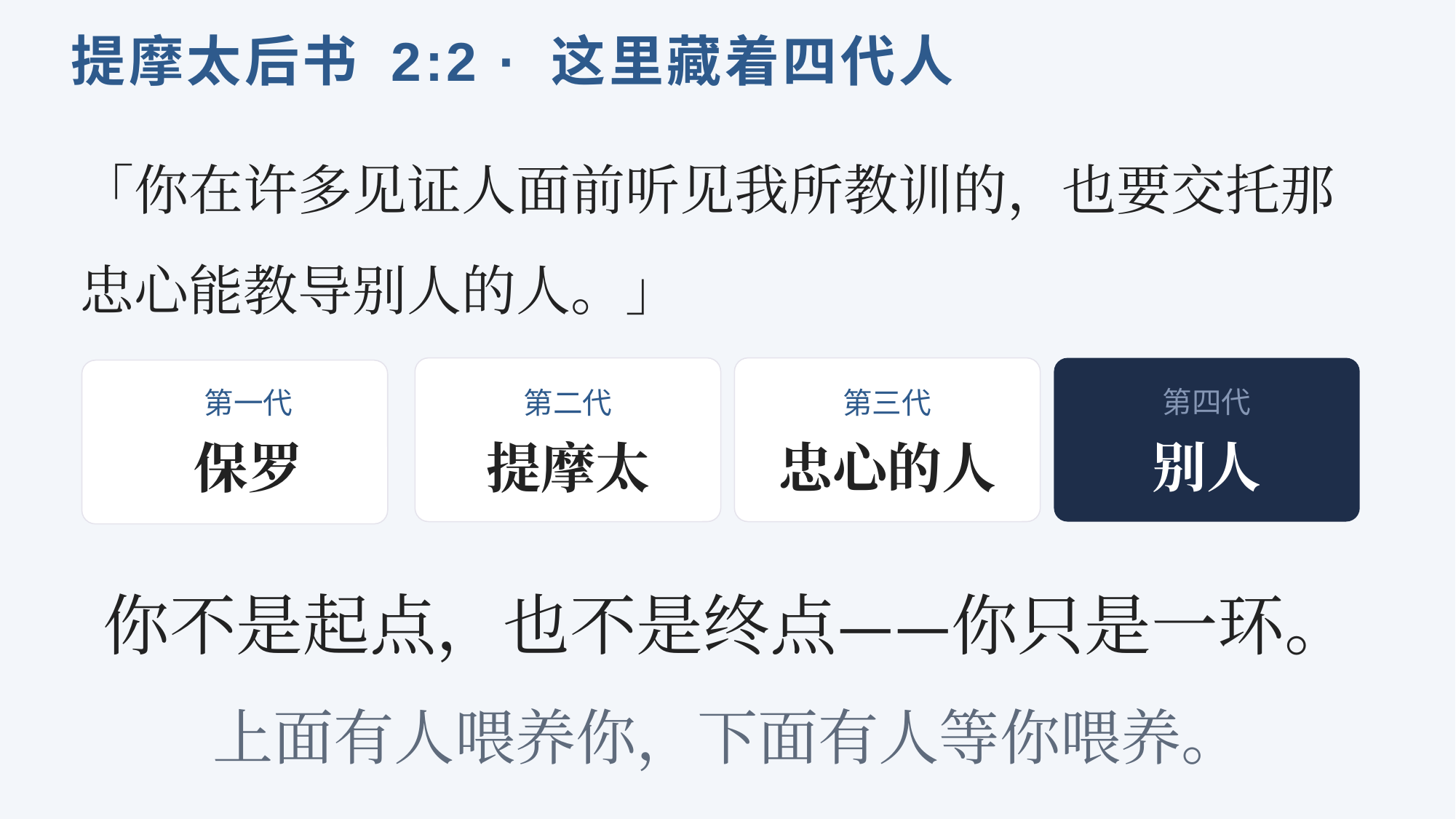

提摩太后书 2:2 · 这里藏着四代人
「你在许多见证人面前听见我所教训的，也要交托那忠心能教导别人的人。」

第四代
第一代
第二代
第三代
别人
保罗
提摩太
忠心的人
你不是起点，也不是终点——你只是一环。 上面有人喂养你，下面有人等你喂养。